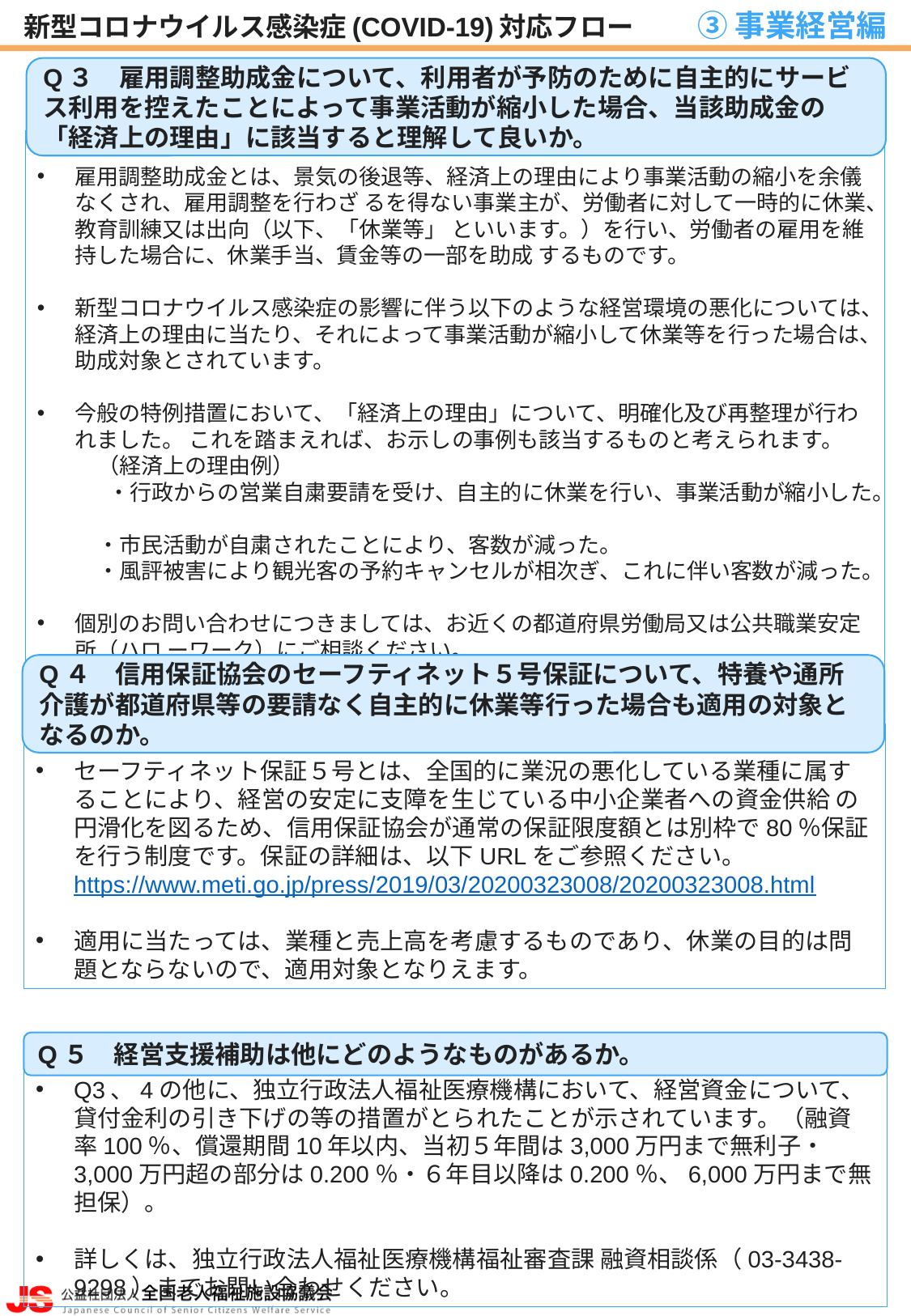

③事業経営編
新型コロナウイルス感染症(COVID-19)対応フロー
Q３　雇用調整助成金について、利用者が予防のために自主的にサービス利用を控えたことによって事業活動が縮小した場合、当該助成金の「経済上の理由」に該当すると理解して良いか。

雇用調整助成金とは、景気の後退等、経済上の理由により事業活動の縮小を余儀なくされ、雇用調整を行わざ るを得ない事業主が、労働者に対して一時的に休業、教育訓練又は出向（以下、「休業等」 といいます。）を行い、労働者の雇用を維持した場合に、休業手当、賃金等の一部を助成 するものです。

新型コロナウイルス感染症の影響に伴う以下のような経営環境の悪化については、経済上の理由に当たり、それによって事業活動が縮小して休業等を行った場合は、助成対象とされています。

今般の特例措置において、「経済上の理由」について、明確化及び再整理が行われました。 これを踏まえれば、お示しの事例も該当するものと考えられます。
（経済上の理由例）
 ・行政からの営業自粛要請を受け、自主的に休業を行い、事業活動が縮小した。
・市民活動が自粛されたことにより、客数が減った。
・風評被害により観光客の予約キャンセルが相次ぎ、これに伴い客数が減った。

個別のお問い合わせにつきましては、お近くの都道府県労働局又は公共職業安定所（ハロ ーワーク）にご相談ください。
Q４　信用保証協会のセーフティネット５号保証について、特養や通所介護が都道府県等の要請なく自主的に休業等行った場合も適用の対象となるのか。

セーフティネット保証５号とは、全国的に業況の悪化している業種に属することにより、経営の安定に支障を生じている中小企業者への資金供給 の円滑化を図るため、信用保証協会が通常の保証限度額とは別枠で80％保証を行う制度です。保証の詳細は、以下URLをご参照ください。https://www.meti.go.jp/press/2019/03/20200323008/20200323008.html

適用に当たっては、業種と売上高を考慮するものであり、休業の目的は問題とならないので、適用対象となりえます。
Q５　経営支援補助は他にどのようなものがあるか。
Q3、4の他に、独立行政法人福祉医療機構において、経営資金について、貸付金利の引き下げの等の措置がとられたことが示されています。（融資率100％、償還期間10年以内、当初５年間は3,000万円まで無利子・3,000万円超の部分は0.200％・６年目以降は0.200％、6,000万円まで無担保）。

詳しくは、独立行政法人福祉医療機構福祉審査課 融資相談係（03-3438-9298）までお問い合わせください。